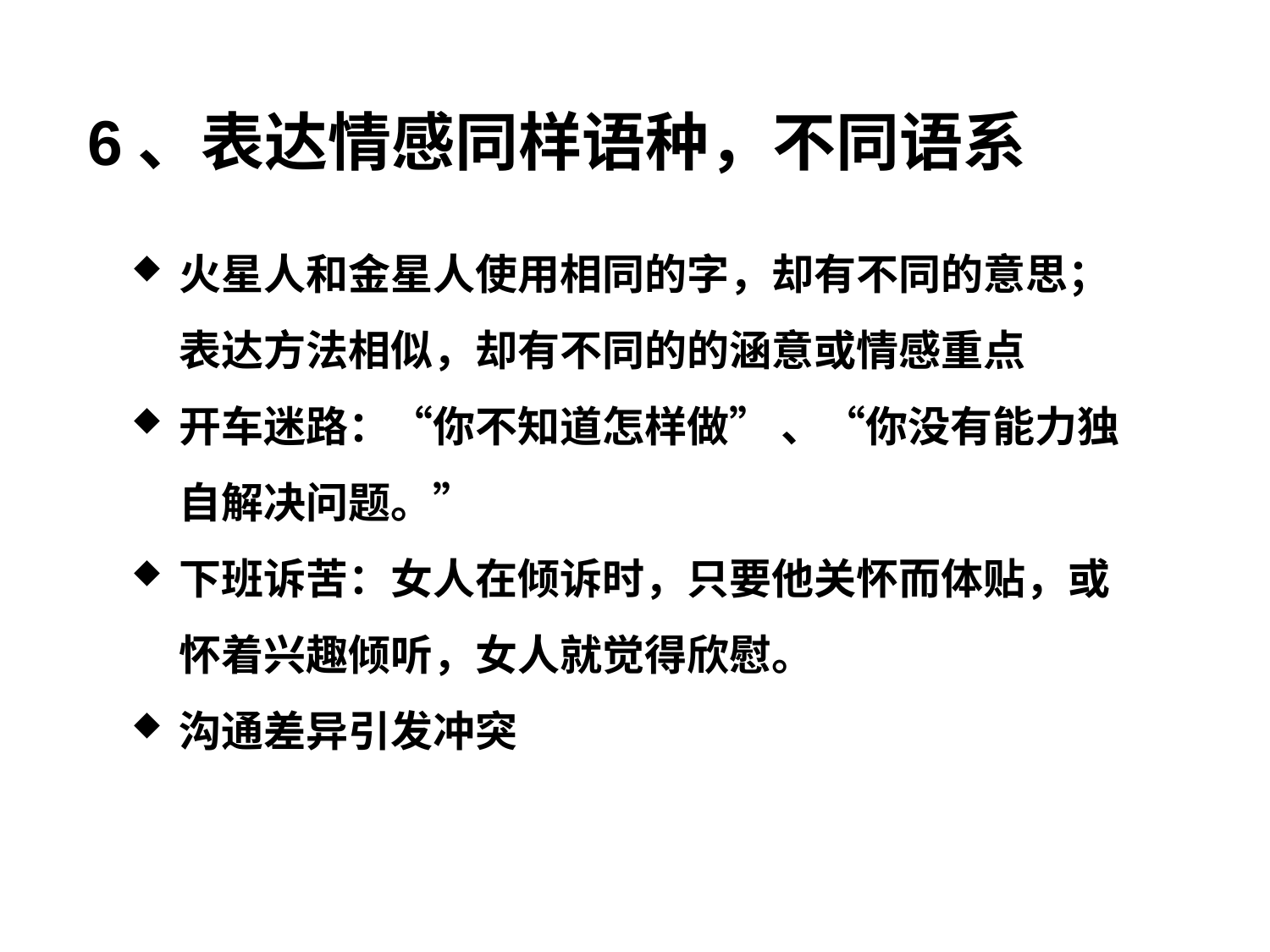

6、表达情感同样语种，不同语系
火星人和金星人使用相同的字，却有不同的意思；表达方法相似，却有不同的的涵意或情感重点
开车迷路：“你不知道怎样做” 、“你没有能力独自解决问题。”
下班诉苦：女人在倾诉时，只要他关怀而体贴，或怀着兴趣倾听，女人就觉得欣慰。
沟通差异引发冲突